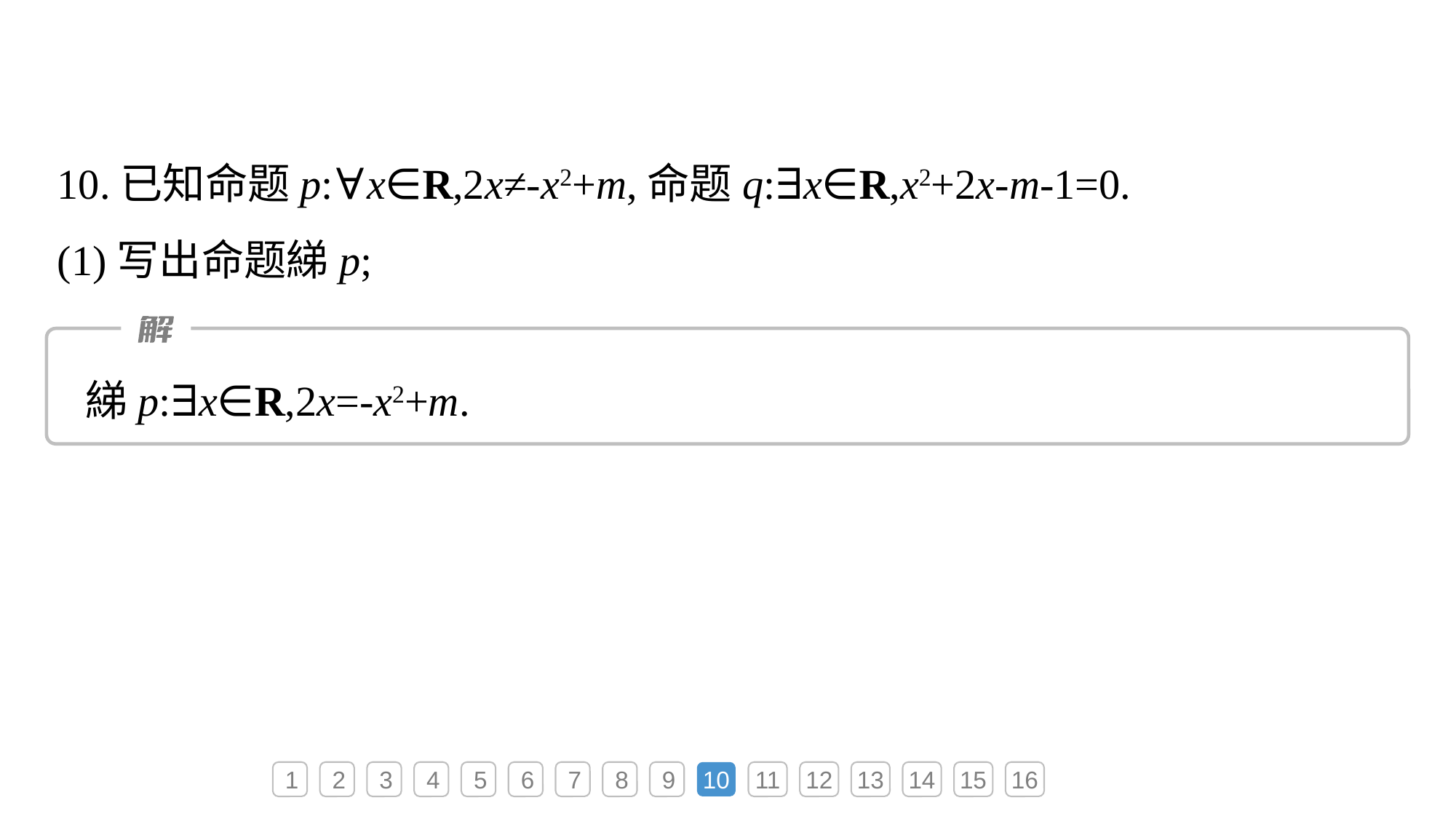

10.已知命题p:∀x∈R,2x≠-x2+m,命题q:∃x∈R,x2+2x-m-1=0.
(1)写出命题綈p;

綈p:∃x∈R,2x=-x2+m.
1
2
3
4
5
6
7
8
9
10
11
12
13
14
15
16